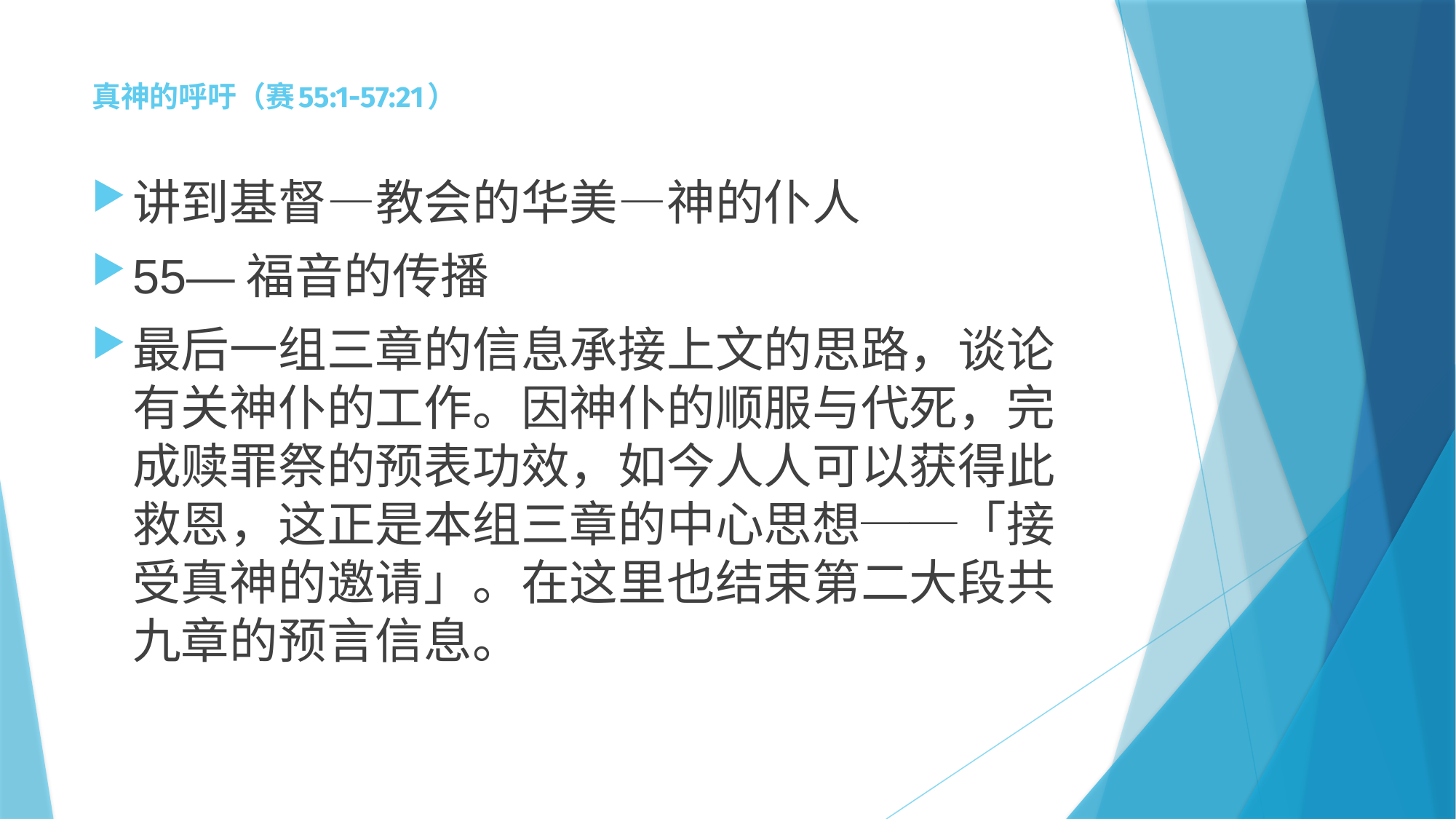

# 真神的呼吁（赛55:1-57:21）
讲到基督—教会的华美—神的仆人
55—福音的传播
最后一组三章的信息承接上文的思路，谈论有关神仆的工作。因神仆的顺服与代死，完成赎罪祭的预表功效，如今人人可以获得此救恩，这正是本组三章的中心思想──「接受真神的邀请」。在这里也结束第二大段共九章的预言信息。